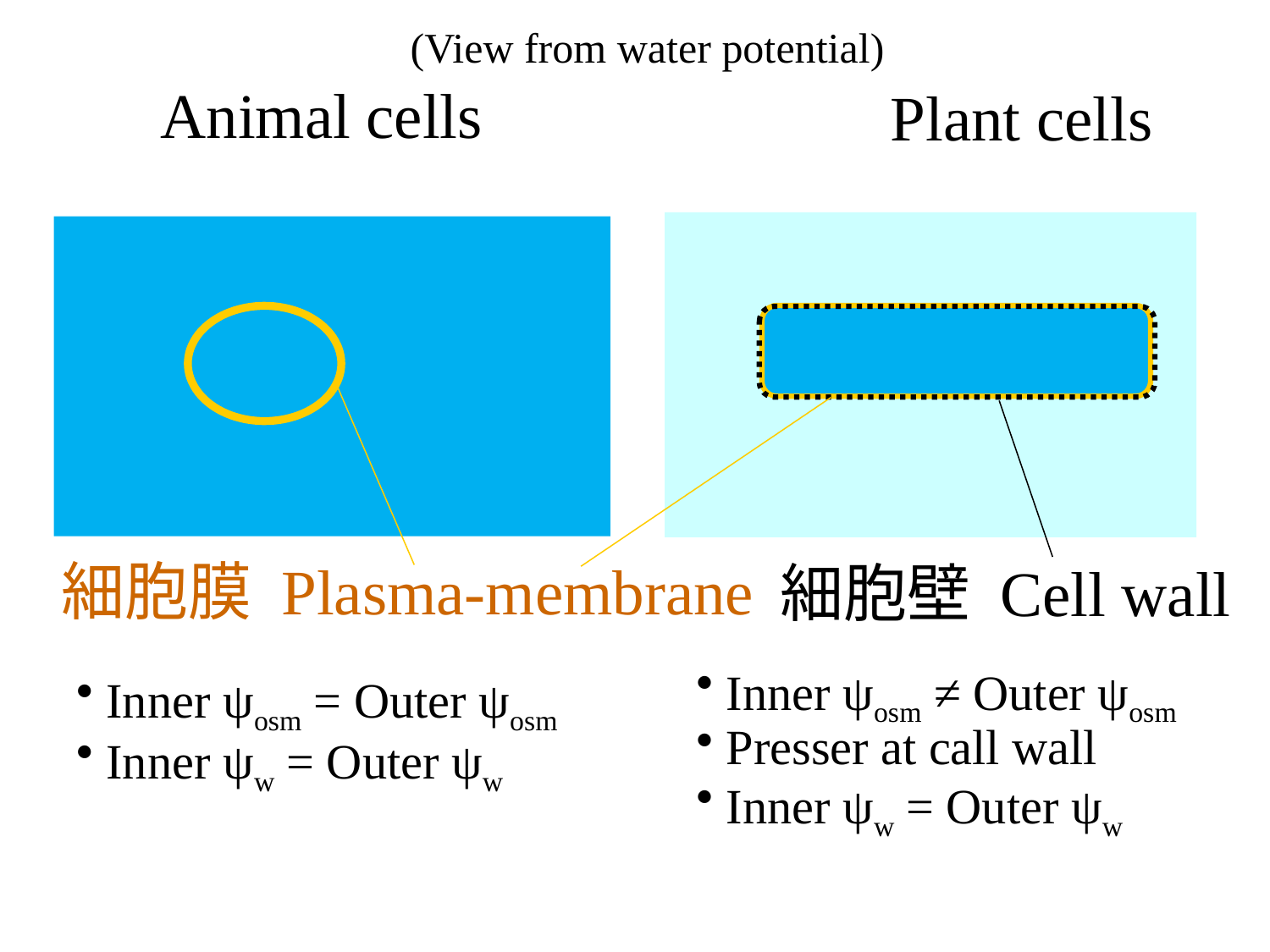

(View from water potential)
Animal cells
Plant cells

細胞膜 Plasma-membrane
細胞壁 Cell wall
Inner ψosm ≠ Outer ψosm
Presser at call wall
Inner ψw = Outer ψw

Inner ψosm = Outer ψosm
Inner ψw = Outer ψw